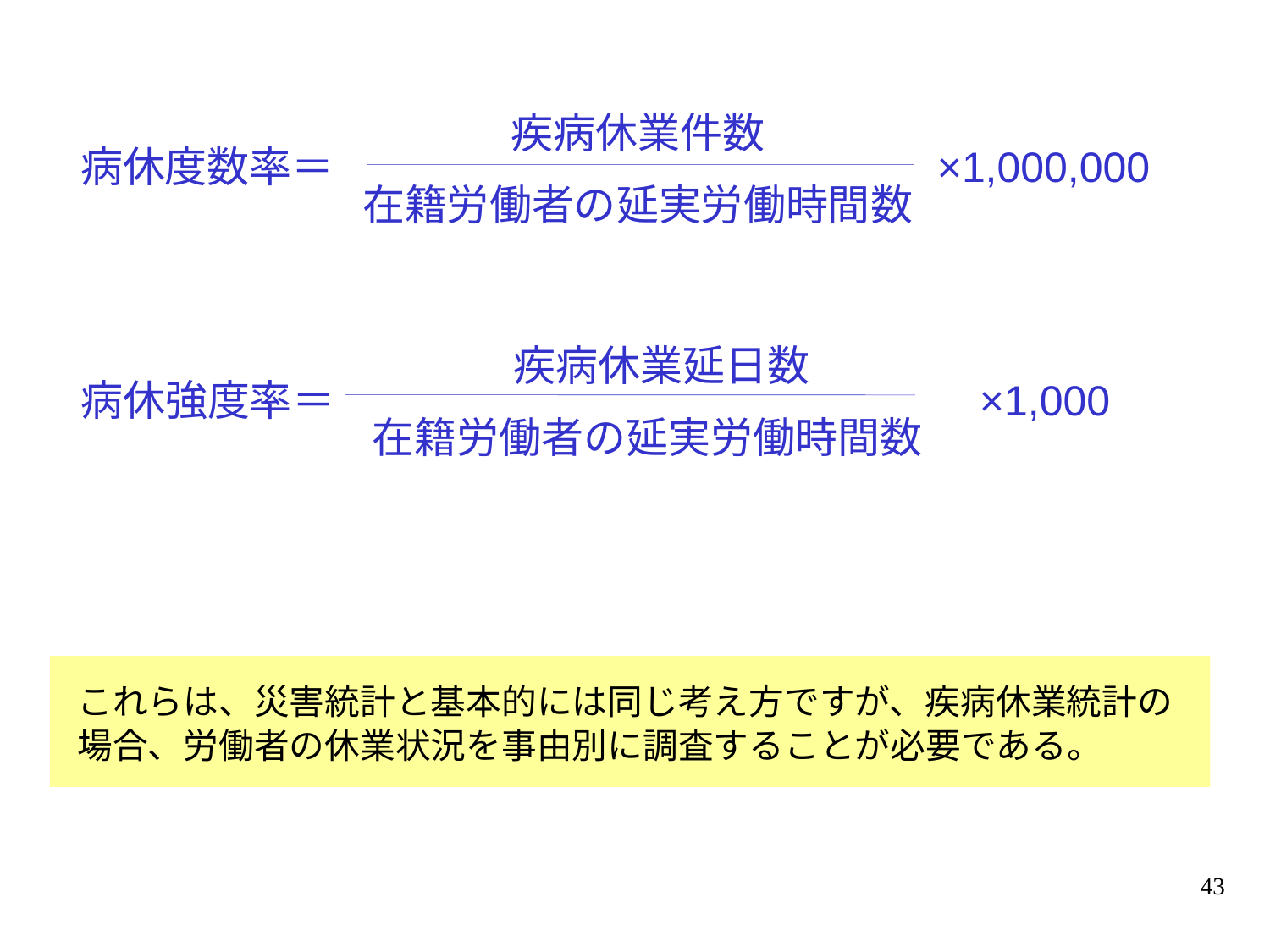

疾病休業件数
在籍労働者の延実労働時間数
病休度数率＝　　　　　　　　　　　　　　×1,000,000

　　　　疾病休業延日数
在籍労働者の延実労働時間数
病休強度率＝　　　　　　　　　　　　　　　×1,000

これらは、災害統計と基本的には同じ考え方ですが、疾病休業統計の
場合、労働者の休業状況を事由別に調査することが必要である。
43